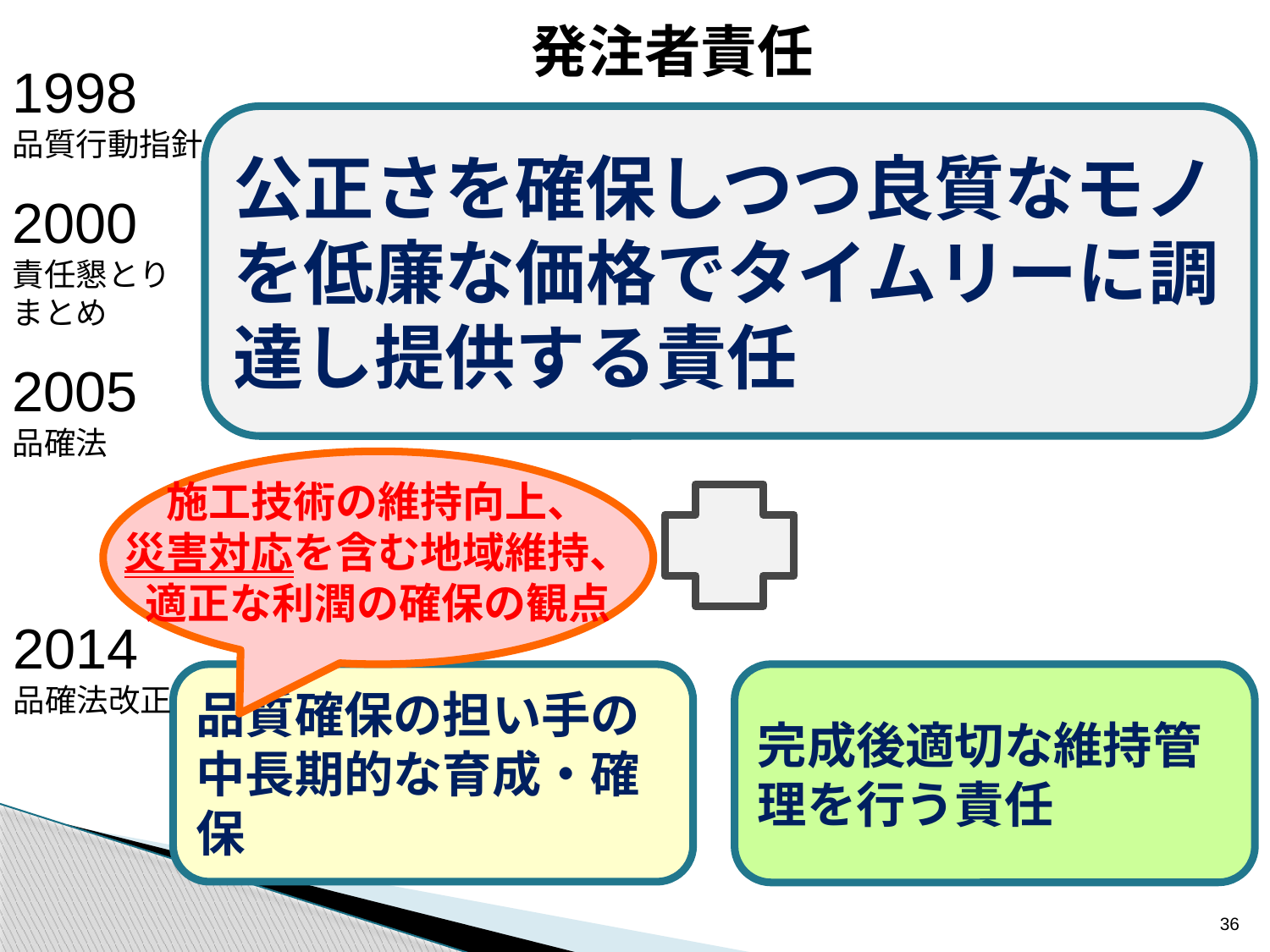

発注者責任
1998
品質行動指針
公正さを確保しつつ良質なモノを低廉な価格でタイムリーに調達し提供する責任
2000
責任懇とりまとめ
2005
品確法

施工技術の維持向上、
災害対応を含む地域維持、
適正な利潤の確保の観点

2014
品確法改正
品質確保の担い手の中長期的な育成・確保
完成後適切な維持管理を行う責任
36